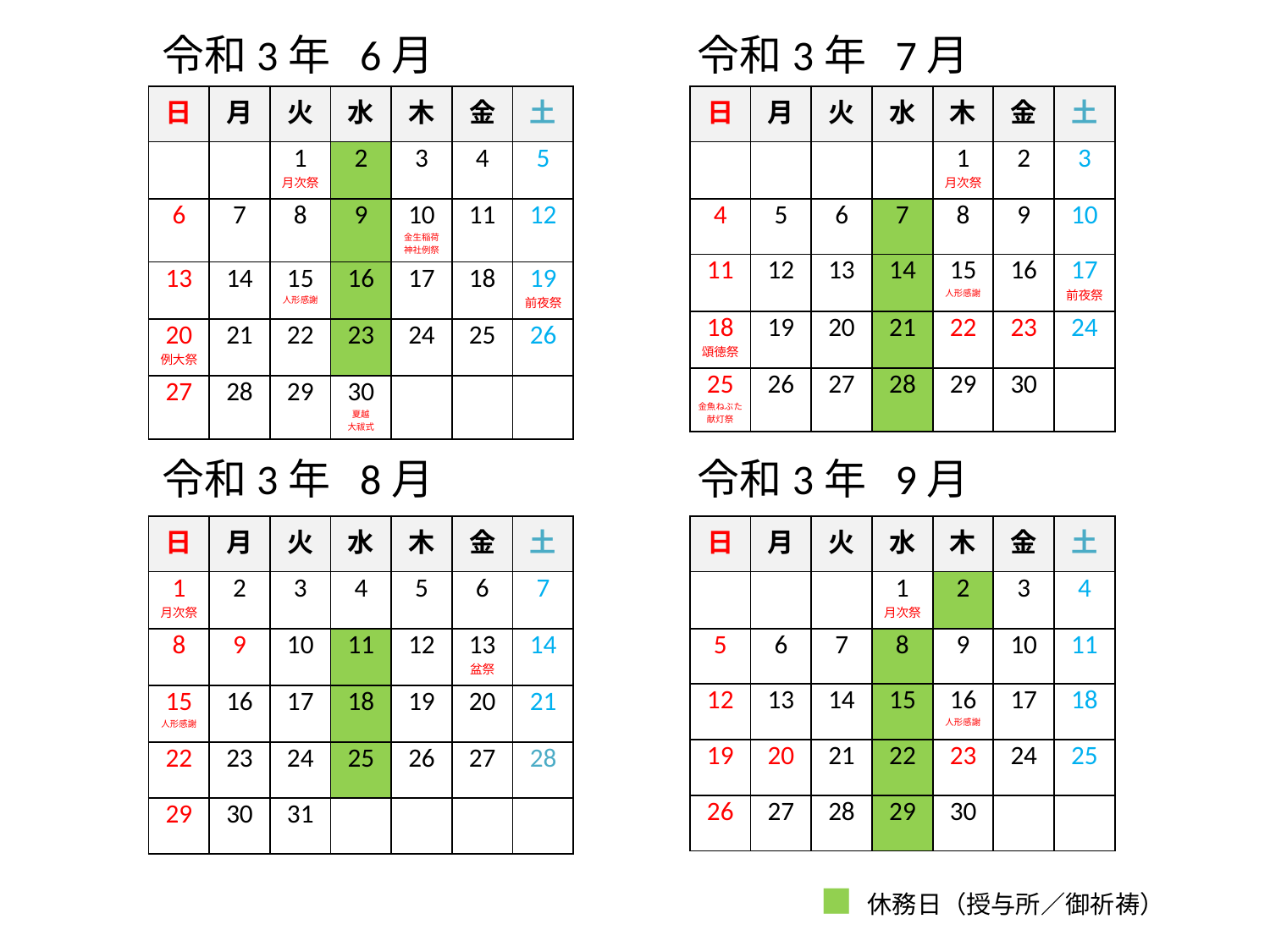

令和3年  6月
令和3年  7月
| 日 | 月 | 火 | 水 | 木 | 金 | 土 |
| --- | --- | --- | --- | --- | --- | --- |
|  |  | 1 月次祭 | 2 | 3 | 4 | 5 |
| 6 | 7 | 8 | 9 | 10 金生稲荷神社例祭 | 11 | 12 |
| 13 | 14 | 15 人形感謝 | 16 | 17 | 18 | 19 前夜祭 |
| 20 例大祭 | 21 | 22 | 23 | 24 | 25 | 26 |
| 27 | 28 | 29 | 30 夏越 大祓式 |  |  |  |
| 日 | 月 | 火 | 水 | 木 | 金 | 土 |
| --- | --- | --- | --- | --- | --- | --- |
|  |  |  |  | 1 月次祭 | 2 | 3 |
| 4 | 5 | 6 | 7 | 8 | 9 | 10 |
| 11 | 12 | 13 | 14 | 15 人形感謝 | 16 | 17 前夜祭 |
| 18 頌徳祭 | 19 | 20 | 21 | 22 | 23 | 24 |
| 25 金魚ねぶた献灯祭 | 26 | 27 | 28 | 29 | 30 |  |
令和3年  8月
令和3年  9月
| 日 | 月 | 火 | 水 | 木 | 金 | 土 |
| --- | --- | --- | --- | --- | --- | --- |
| 1 月次祭 | 2 | 3 | 4 | 5 | 6 | 7 |
| 8 | 9 | 10 | 11 | 12 | 13 盆祭 | 14 |
| 15 人形感謝 | 16 | 17 | 18 | 19 | 20 | 21 |
| 22 | 23 | 24 | 25 | 26 | 27 | 28 |
| 29 | 30 | 31 |  |  |  |  |
| 日 | 月 | 火 | 水 | 木 | 金 | 土 |
| --- | --- | --- | --- | --- | --- | --- |
|  |  |  | 1 月次祭 | 2 | 3 | 4 |
| 5 | 6 | 7 | 8 | 9 | 10 | 11 |
| 12 | 13 | 14 | 15 | 16 人形感謝 | 17 | 18 |
| 19 | 20 | 21 | 22 | 23 | 24 | 25 |
| 26 | 27 | 28 | 29 | 30 |  |  |
■ 休務日（授与所／御祈祷）